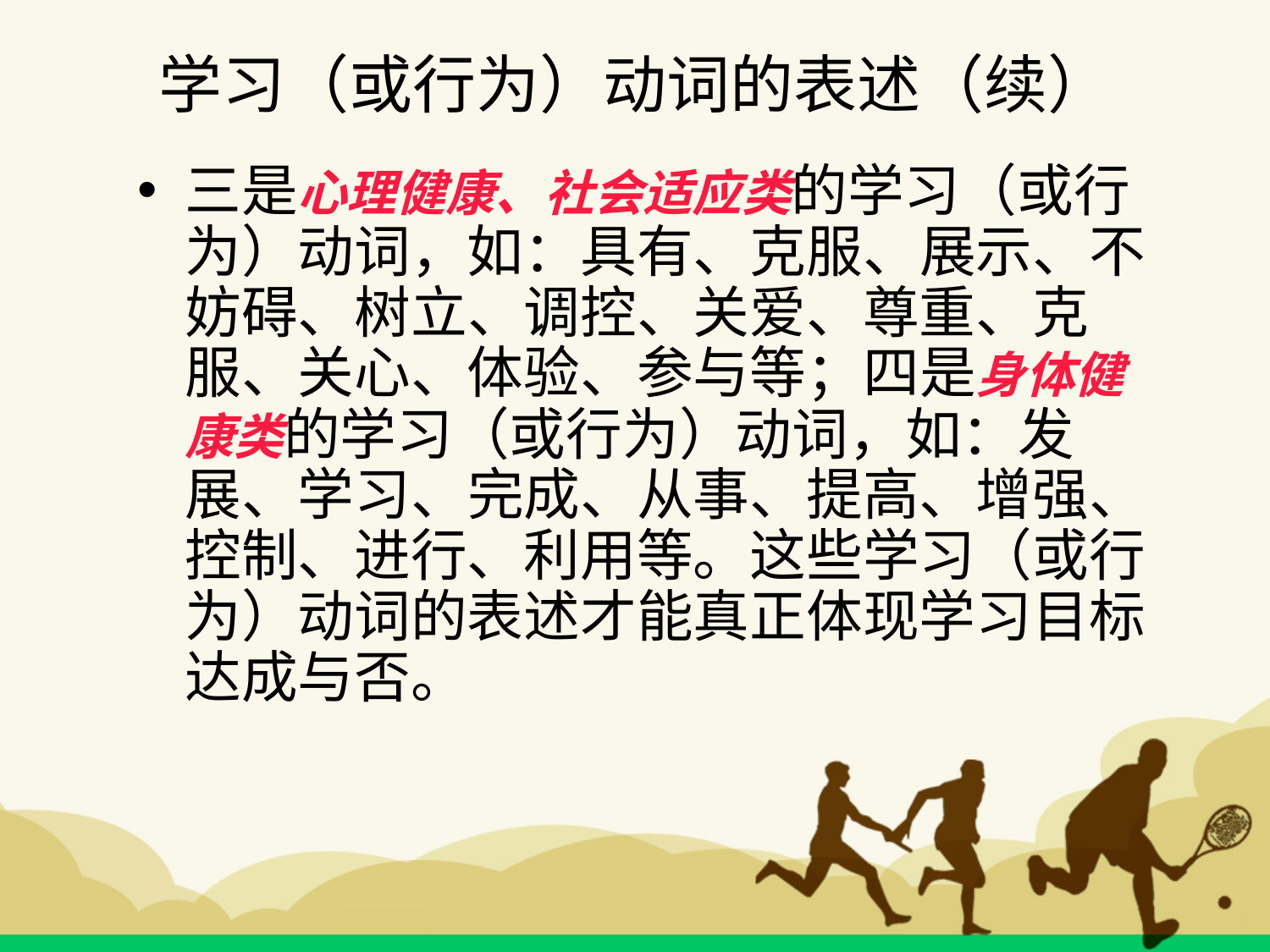

# 学习（或行为）动词的表述（续）
三是心理健康、社会适应类的学习（或行为）动词，如：具有、克服、展示、不妨碍、树立、调控、关爱、尊重、克服、关心、体验、参与等；四是身体健康类的学习（或行为）动词，如：发展、学习、完成、从事、提高、增强、控制、进行、利用等。这些学习（或行为）动词的表述才能真正体现学习目标达成与否。